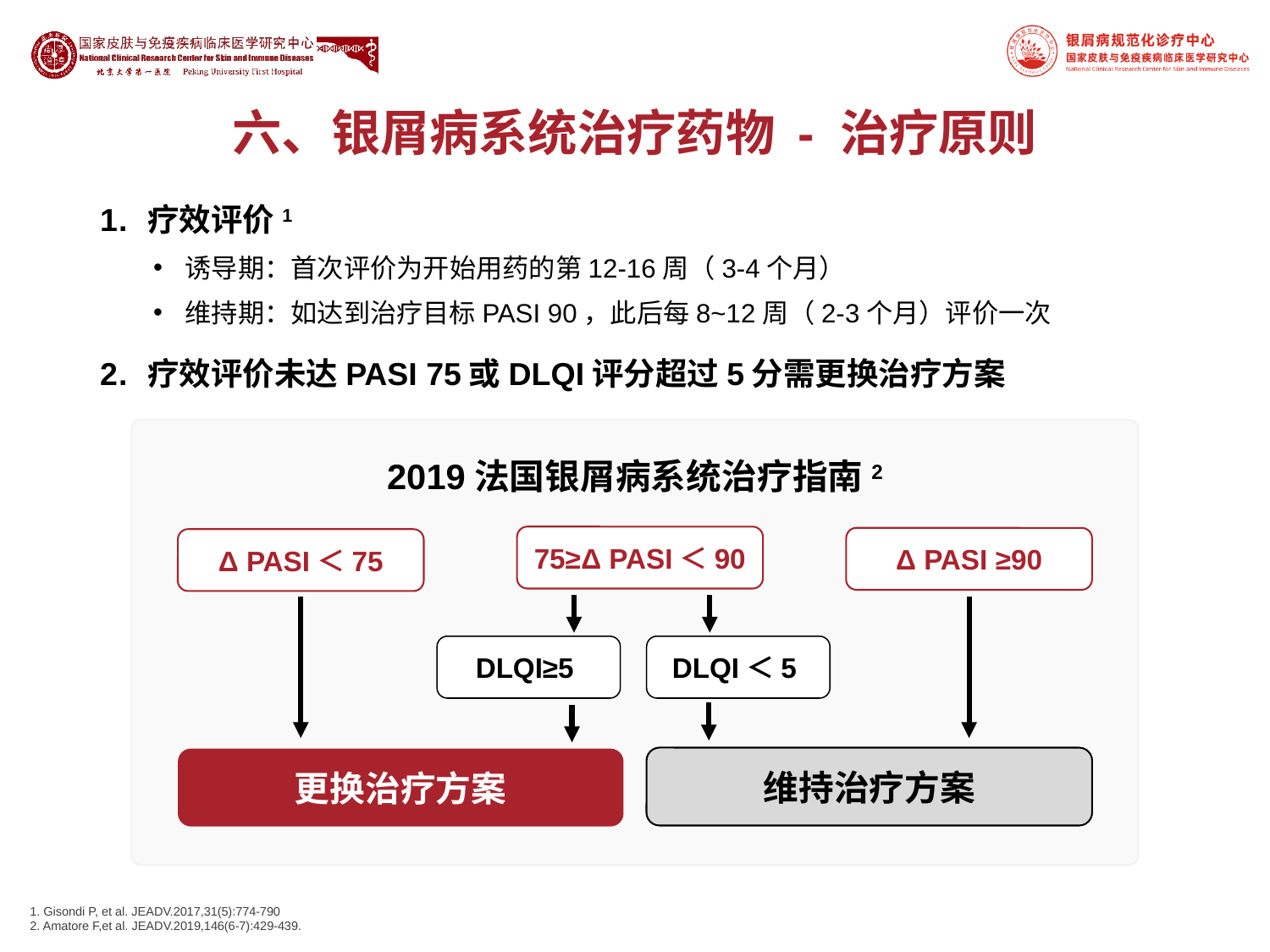

# 六、银屑病系统治疗药物 - 治疗原则
疗效评价1
诱导期：首次评价为开始用药的第12-16周（3-4个月）
维持期：如达到治疗目标PASI 90，此后每8~12周（2-3个月）评价一次
疗效评价未达PASI 75或DLQI评分超过5分需更换治疗方案

2019法国银屑病系统治疗指南2
75≥Δ PASI＜90
Δ PASI ≥90
Δ PASI＜75
DLQI≥5
DLQI＜5
维持治疗方案
更换治疗方案
1. Gisondi P, et al. JEADV.2017,31(5):774-790
2. Amatore F,et al. JEADV.2019,146(6-7):429-439.